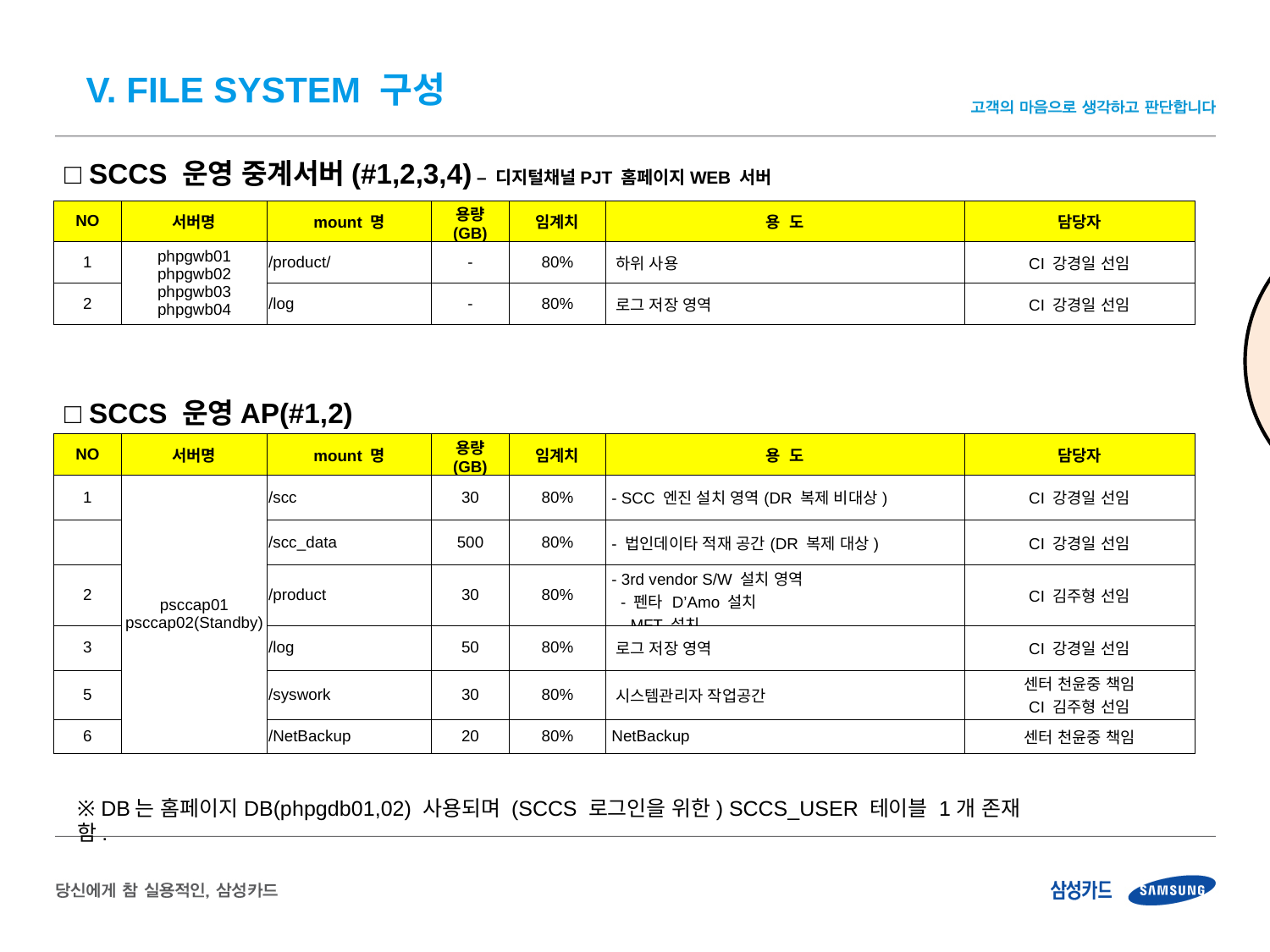

V. File System 구성
□ SCCS 운영 중계서버(#1,2,3,4) – 디지털채널PJT 홈페이지WEB 서버
| NO | 서버명 | mount 명 | 용량 (GB) | 임계치 | 용 도 | 담당자 |
| --- | --- | --- | --- | --- | --- | --- |
| 1 | phpgwb01 phpgwb02 phpgwb03 phpgwb04 | /product/ | - | 80% | 하위 사용 | CI 강경일 선임 |
| 2 |  | /log | - | 80% | 로그 저장 영역 | CI 강경일 선임 |
영실 작성
□ SCCS 운영AP(#1,2)
| NO | 서버명 | mount 명 | 용량 (GB) | 임계치 | 용 도 | 담당자 |
| --- | --- | --- | --- | --- | --- | --- |
| 1 | psccap01 psccap02(Standby) | /scc | 30 | 80% | - SCC 엔진 설치 영역(DR 복제 비대상) | CI 강경일 선임 |
|  |  | /scc\_data | 500 | 80% | - 법인데이타 적재 공간(DR 복제 대상) | CI 강경일 선임 |
| 2 |  | /product | 30 | 80% | - 3rd vendor S/W 설치 영역 - 펜타 D’Amo 설치 - MFT 설치 | CI 김주형 선임 |
| 3 |  | /log | 50 | 80% | 로그 저장 영역 | CI 강경일 선임 |
| 5 |  | /syswork | 30 | 80% | 시스템관리자 작업공간 | 센터 천윤중 책임 CI 김주형 선임 |
| 6 |  | /NetBackup | 20 | 80% | NetBackup | 센터 천윤중 책임 |
※ DB는 홈페이지DB(phpgdb01,02) 사용되며 (SCCS 로그인을 위한) SCCS_USER 테이블 1개 존재함.